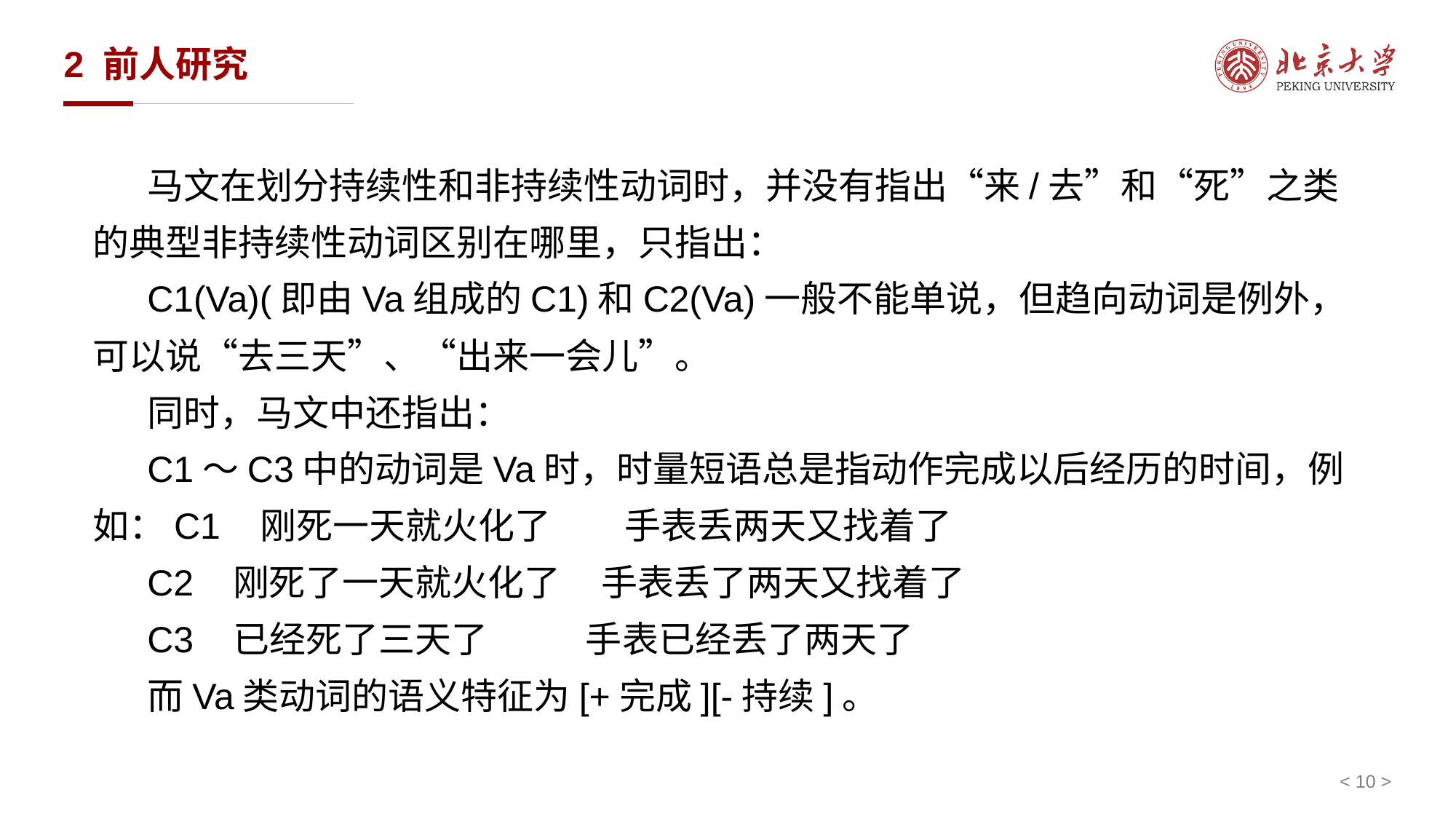

# 2 前人研究
马文在划分持续性和非持续性动词时，并没有指出“来/去”和“死”之类的典型非持续性动词区别在哪里，只指出：
C1(Va)(即由Va组成的C1)和C2(Va)一般不能单说，但趋向动词是例外，可以说“去三天”、“出来一会儿”。
同时，马文中还指出：
C1～C3中的动词是Va时，时量短语总是指动作完成以后经历的时间，例如：C1   刚死一天就火化了         手表丢两天又找着了
C2   刚死了一天就火化了     手表丢了两天又找着了
C3   已经死了三天了            手表已经丢了两天了
而Va类动词的语义特征为[+完成][-持续]。
< 10 >